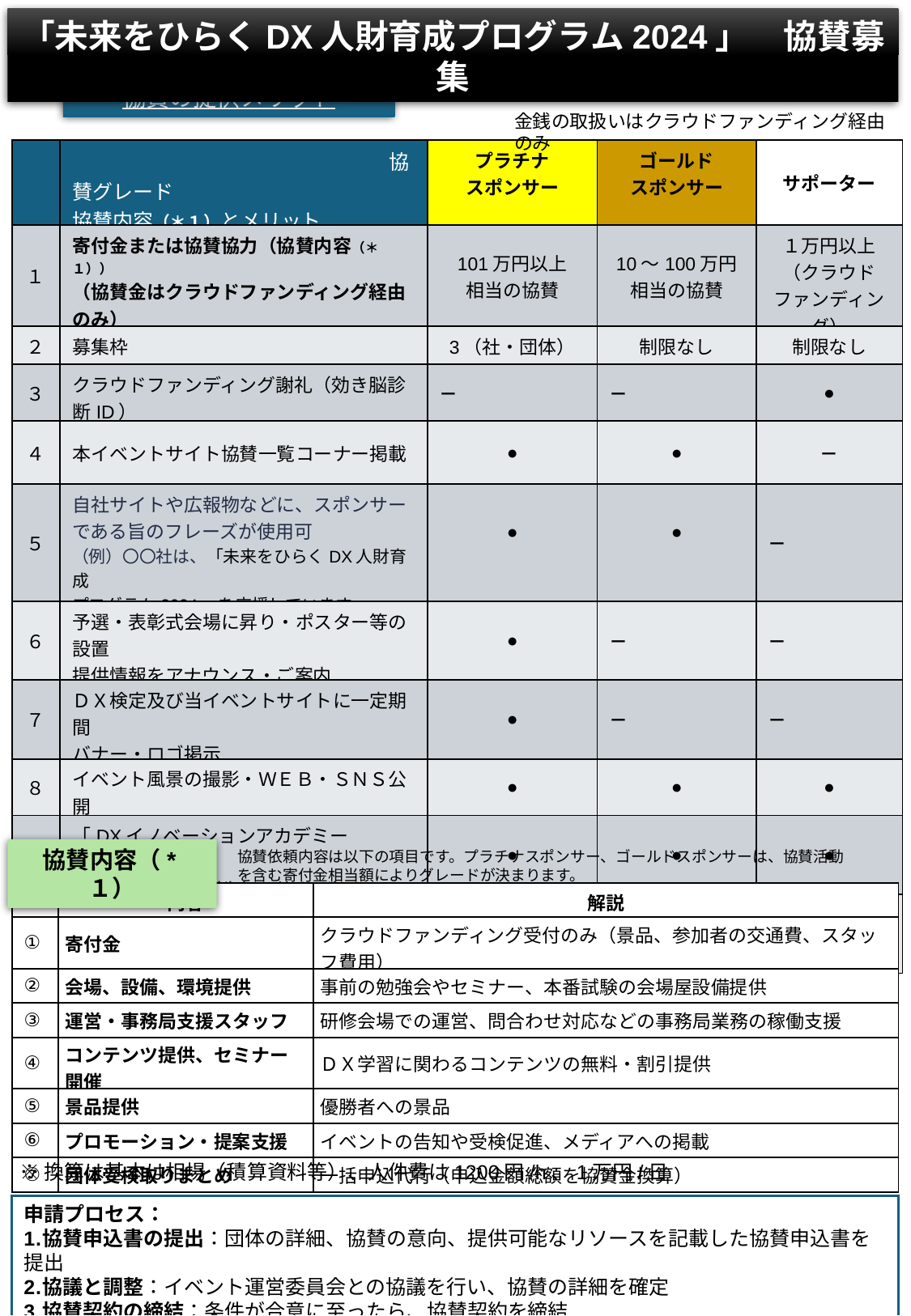

「未来をひらくDX人財育成プログラム2024」　協賛募集
協賛の提供メリット
金銭の取扱いはクラウドファンディング経由のみ
|  | 協賛グレード 協賛内容（＊１）とメリット | プラチナ スポンサー | ゴールド スポンサー | サポーター |
| --- | --- | --- | --- | --- |
| １ | 寄付金または協賛協力（協賛内容（＊１）） （協賛金はクラウドファンディング経由のみ） | 101万円以上 相当の協賛 | 10～100万円 相当の協賛 | １万円以上（クラウド ファンディング） |
| ２ | 募集枠 | 3（社・団体） | 制限なし | 制限なし |
| ３ | クラウドファンディング謝礼（効き脳診断ID） | － | － | ● |
| ４ | 本イベントサイト協賛一覧コーナー掲載 | ● | ● | － |
| ５ | 自社サイトや広報物などに、スポンサーである旨のフレーズが使用可 （例）〇〇社は、「未来をひらくDX人財育成 プログラム2024」を応援しています | ● | ● | － |
| ６ | 予選・表彰式会場に昇り・ポスター等の設置 提供情報をアナウンス・ご案内 | ● | － | － |
| ７ | ＤＸ検定及び当イベントサイトに一定期間 バナー・ロゴ掲示 | ● | － | － |
| ８ | イベント風景の撮影・ＷＥＢ・ＳＮＳ公開 | ● | ● | ● |
| ９ | 「DXイノベーションアカデミー2024」 　　出典優先権（先行予約など） | ● | ● | ● |
| 10 | 「DXイノベーションアカデミー2024」 　　参加優先権（先行予約など） | ● | ● | ● |
協賛内容（*１）
協賛依頼内容は以下の項目です。プラチナスポンサー、ゴールドスポンサーは、協賛活動を含む寄付金相当額によりグレードが決まります。
|  | 内容 | 解説 |
| --- | --- | --- |
| ① | 寄付金 | クラウドファンディング受付のみ（景品、参加者の交通費、スタッフ費用） |
| ② | 会場、設備、環境提供 | 事前の勉強会やセミナー、本番試験の会場屋設備提供 |
| ③ | 運営・事務局支援スタッフ | 研修会場での運営、問合わせ対応などの事務局業務の稼働支援 |
| ④ | コンテンツ提供、セミナー開催 | ＤＸ学習に関わるコンテンツの無料・割引提供 |
| ⑤ | 景品提供 | 優勝者への景品 |
| ⑥ | プロモーション・提案支援 | イベントの告知や受検促進、メディアへの掲載 |
| ⑦ | 団体受検取りまとめ | 一括申込代行（申込金額総額を協賛金換算） |
※換算は基本は相場（積算資料等）、人件費は1200円/h、1万円/日
申請プロセス：
協賛申込書の提出：団体の詳細、協賛の意向、提供可能なリソースを記載した協賛申込書を提出
協議と調整：イベント運営委員会との協議を行い、協賛の詳細を確定
協賛契約の締結：条件が合意に至ったら、協賛契約を締結